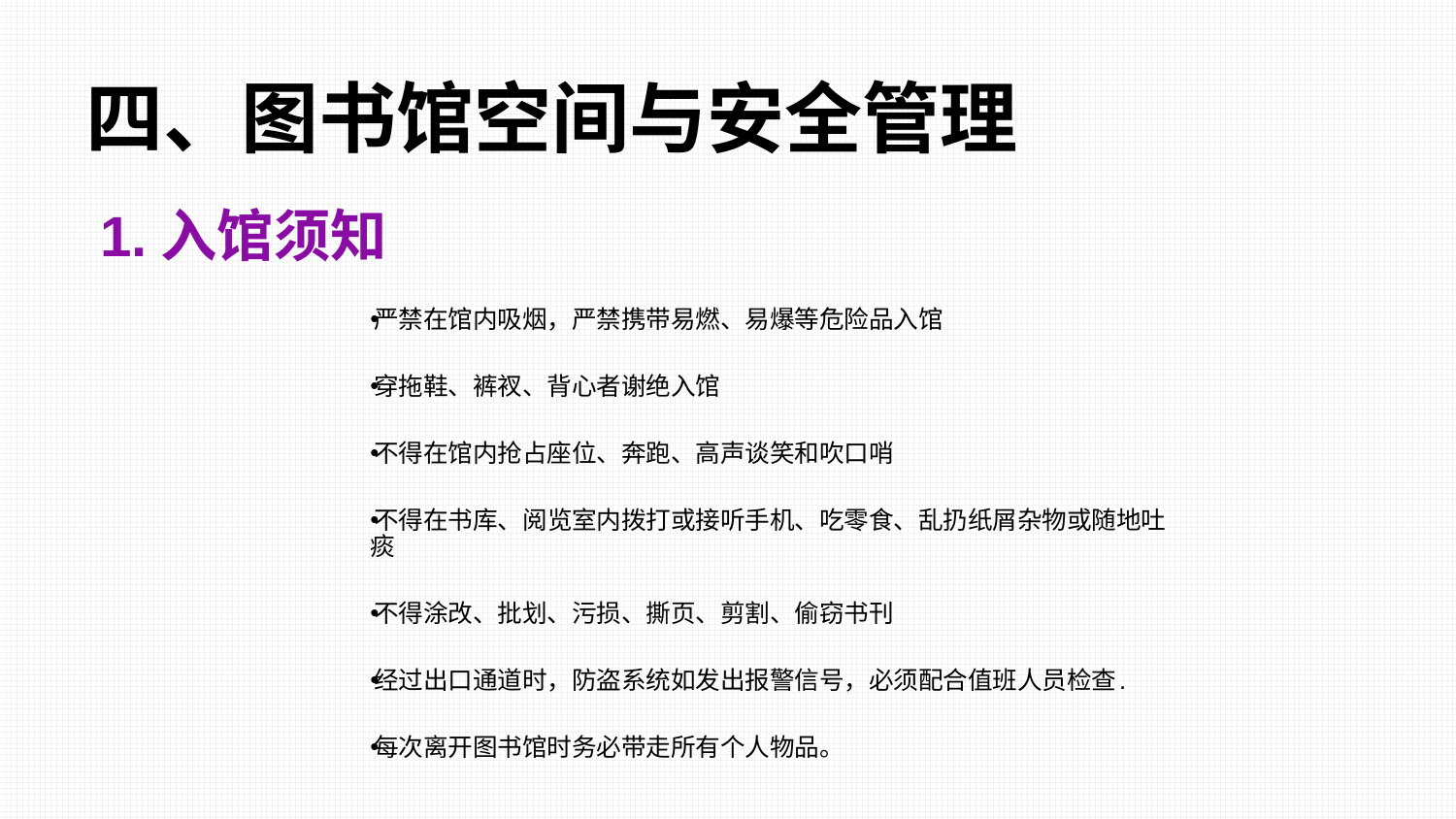

# 四、图书馆空间与安全管理
1.入馆须知

严禁在馆内吸烟，严禁携带易燃、易爆等危险品入馆

穿拖鞋、裤衩、背心者谢绝入馆

不得在馆内抢占座位、奔跑、高声谈笑和吹口哨

不得在书库、阅览室内拨打或接听手机、吃零食、乱扔纸屑杂物或随地吐痰

不得涂改、批划、污损、撕页、剪割、偷窃书刊

经过出口通道时，防盗系统如发出报警信号，必须配合值班人员检查.

每次离开图书馆时务必带走所有个人物品。
53